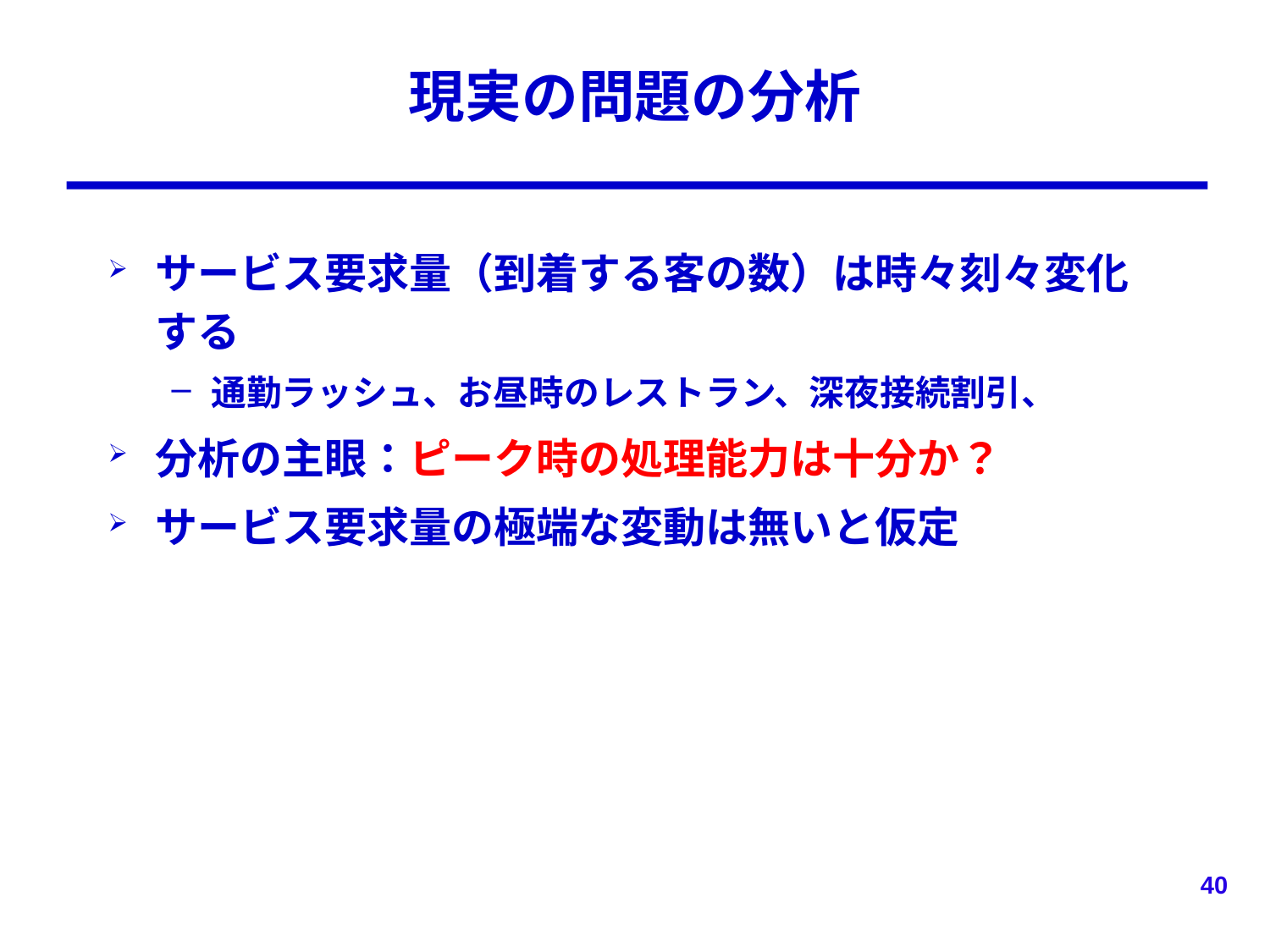

# 現実の問題の分析
サービス要求量（到着する客の数）は時々刻々変化する
通勤ラッシュ、お昼時のレストラン、深夜接続割引、
分析の主眼：ピーク時の処理能力は十分か？
サービス要求量の極端な変動は無いと仮定
40